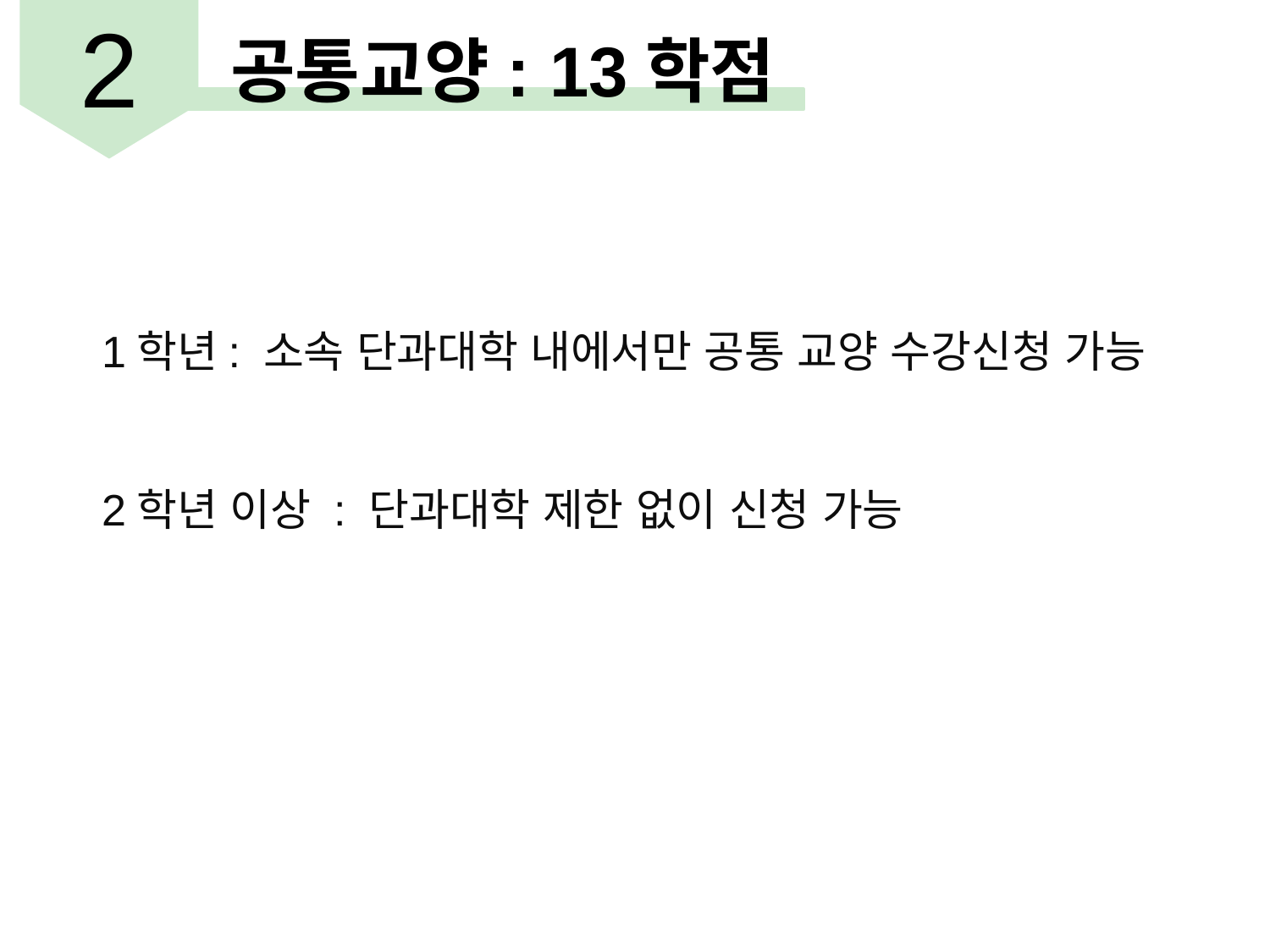

2
공통교양: 13학점

1학년: 소속 단과대학 내에서만 공통 교양 수강신청 가능

2학년 이상 : 단과대학 제한 없이 신청 가능